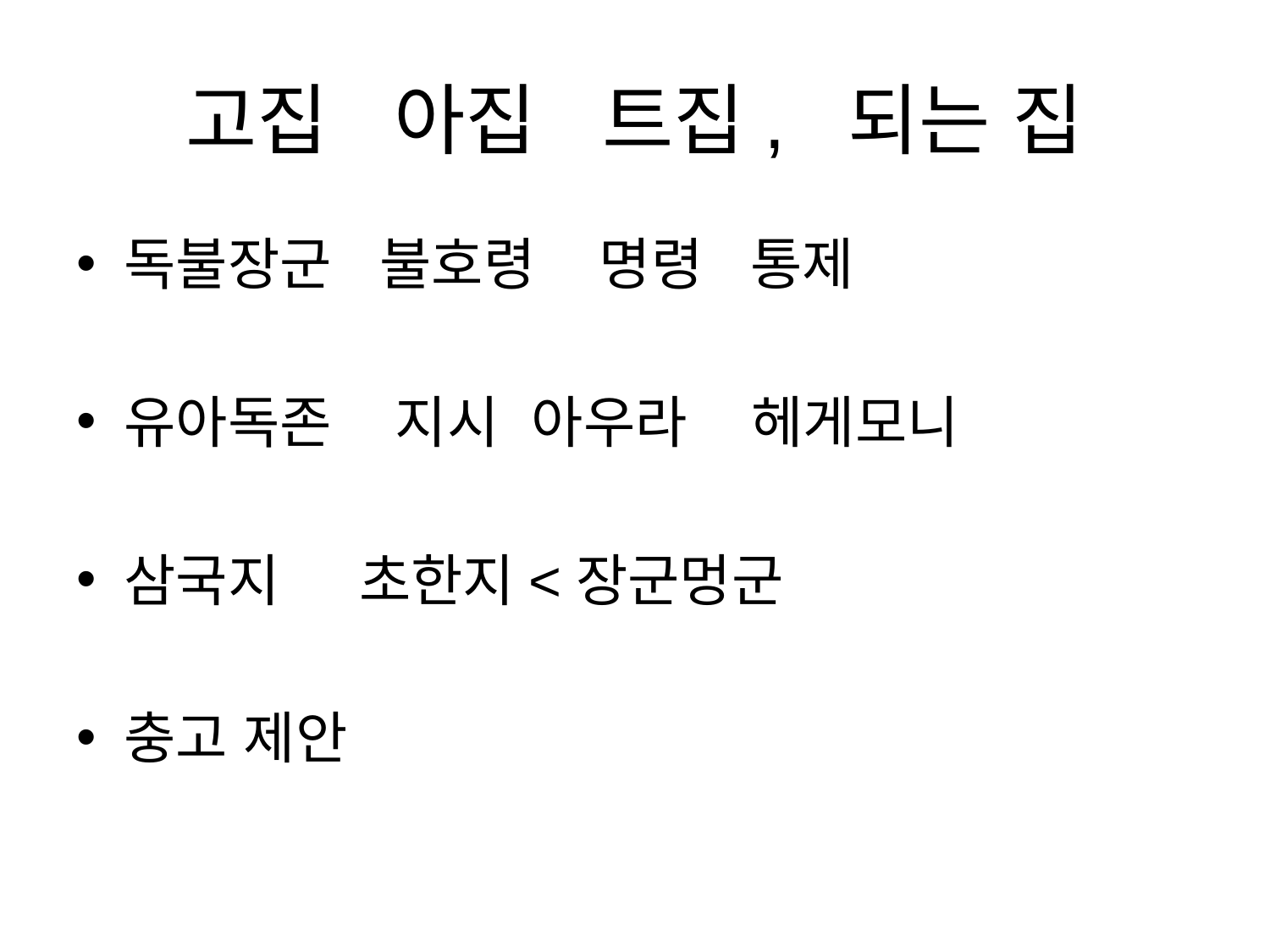

# 고집   아집   트집,  되는 집
독불장군   불호령    명령   통제

유아독존    지시  아우라    헤게모니

삼국지     초한지<장군멍군

충고 제안